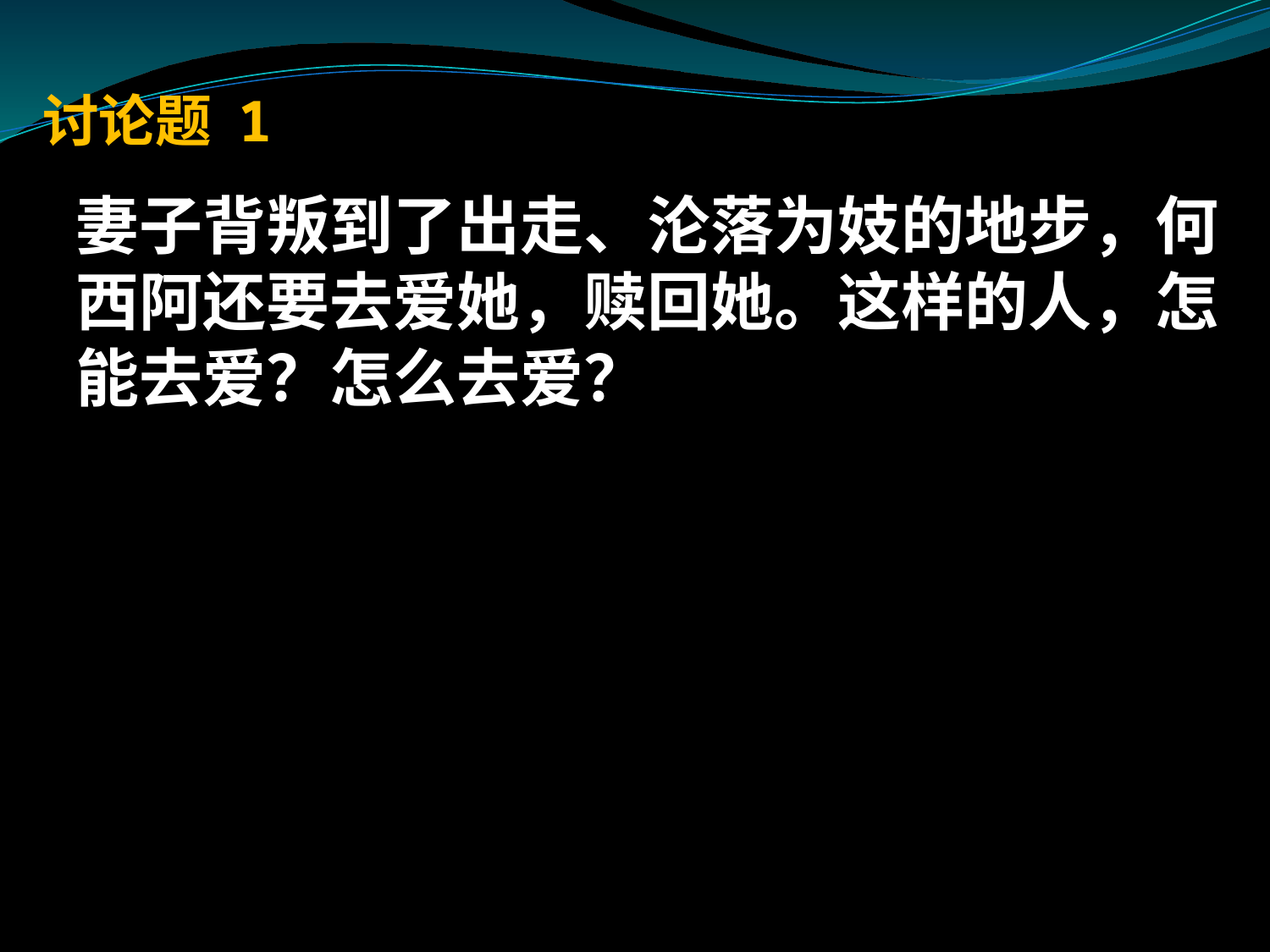

# 讨论题 1
妻子背叛到了出走、沦落为妓的地步，何西阿还要去爱她，赎回她。这样的人，怎能去爱？怎么去爱？